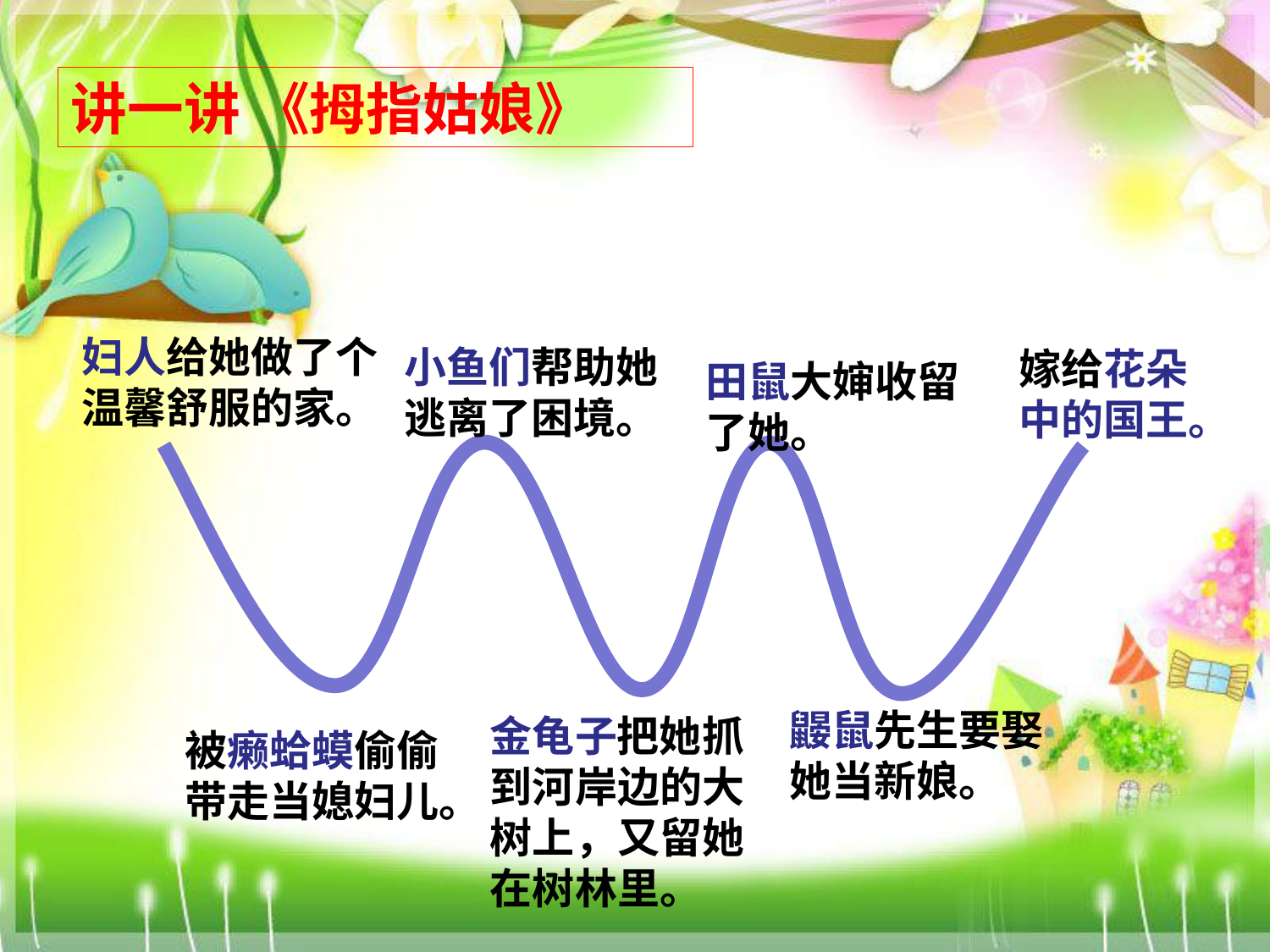

讲一讲 《拇指姑娘》
妇人给她做了个温馨舒服的家。
小鱼们帮助她逃离了困境。
嫁给花朵中的国王。
田鼠大婶收留了她。

鼹鼠先生要娶她当新娘。
金龟子把她抓到河岸边的大树上，又留她在树林里。
被癞蛤蟆偷偷带走当媳妇儿。